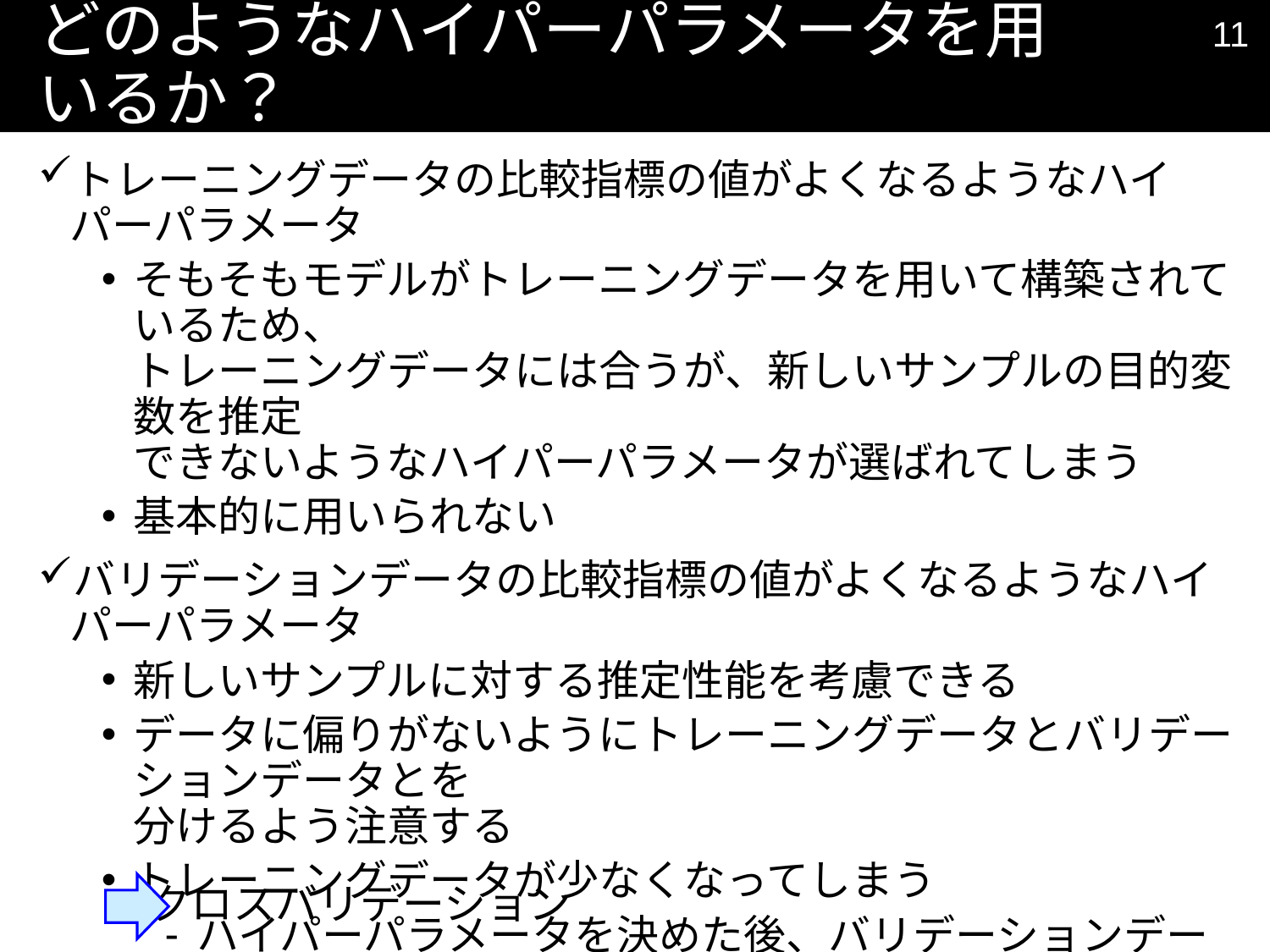

11
# どのようなハイパーパラメータを用いるか？
トレーニングデータの比較指標の値がよくなるようなハイパーパラメータ
そもそもモデルがトレーニングデータを用いて構築されているため、
トレーニングデータには合うが、新しいサンプルの目的変数を推定
できないようなハイパーパラメータが選ばれてしまう
基本的に用いられない
バリデーションデータの比較指標の値がよくなるようなハイパーパラメータ
新しいサンプルに対する推定性能を考慮できる
データに偏りがないようにトレーニングデータとバリデーションデータとを
分けるよう注意する
トレーニングデータが少なくなってしまう
ハイパーパラメータを決めた後、バリデーションデータも合わせて
再度モデルを構築する
十分にデータ数が多いとき以外は、あまり用いられない

クロスバリデーション